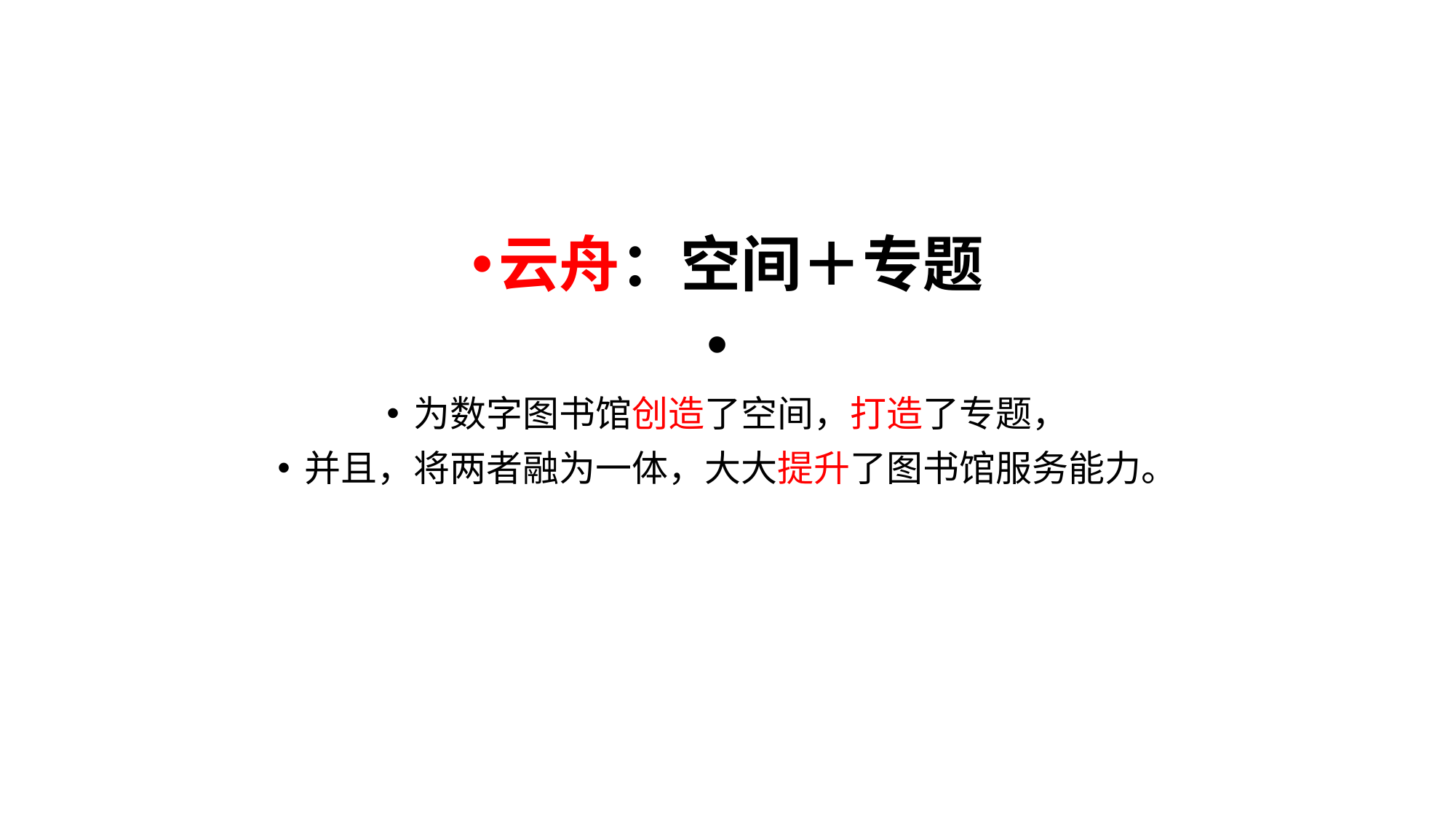

#
云舟：空间＋专题

为数字图书馆创造了空间，打造了专题，
并且，将两者融为一体，大大提升了图书馆服务能力。